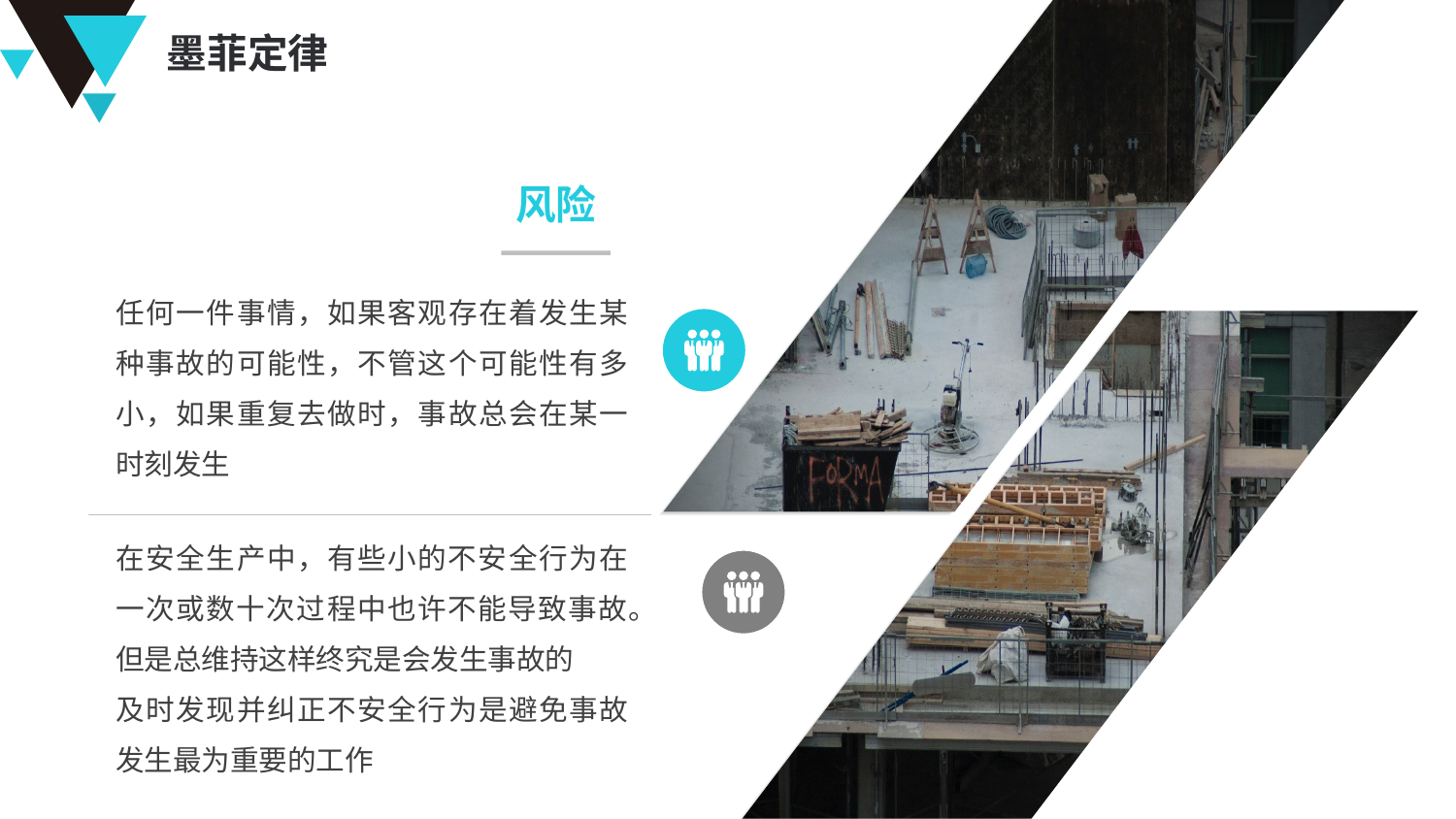

墨菲定律
风险

任何一件事情，如果客观存在着发生某种事故的可能性，不管这个可能性有多小，如果重复去做时，事故总会在某一时刻发生

在安全生产中，有些小的不安全行为在一次或数十次过程中也许不能导致事故。但是总维持这样终究是会发生事故的
及时发现并纠正不安全行为是避免事故发生最为重要的工作